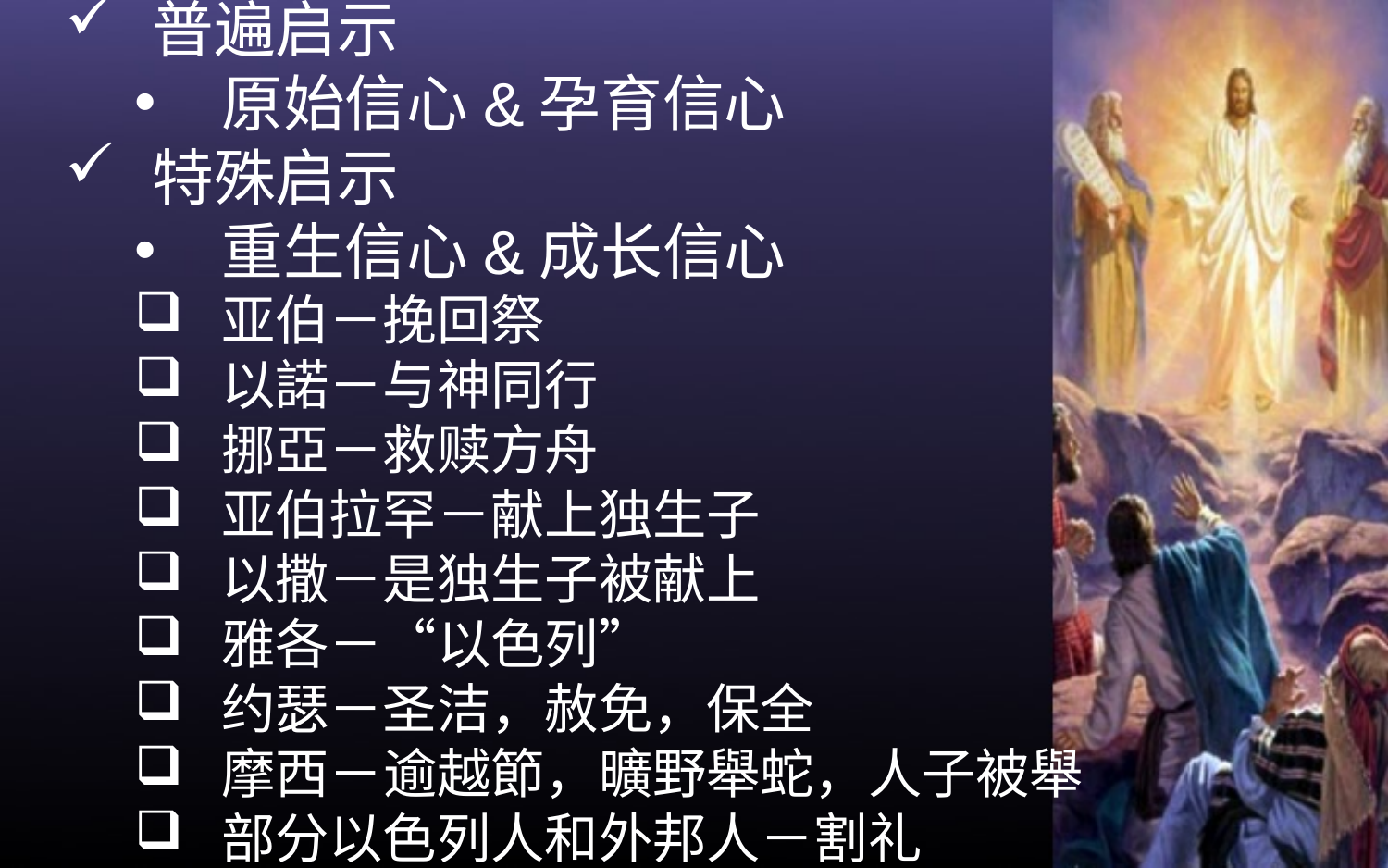

普遍启示
原始信心&孕育信心
特殊启示
重生信心&成长信心
亚伯－挽回祭
以諾－与神同行
挪亞－救赎方舟
亚伯拉罕－献上独生子
以撒－是独生子被献上
雅各－“以色列”
约瑟－圣洁，赦免，保全
摩西－逾越節，曠野舉蛇，人子被舉
部分以色列人和外邦人－割礼